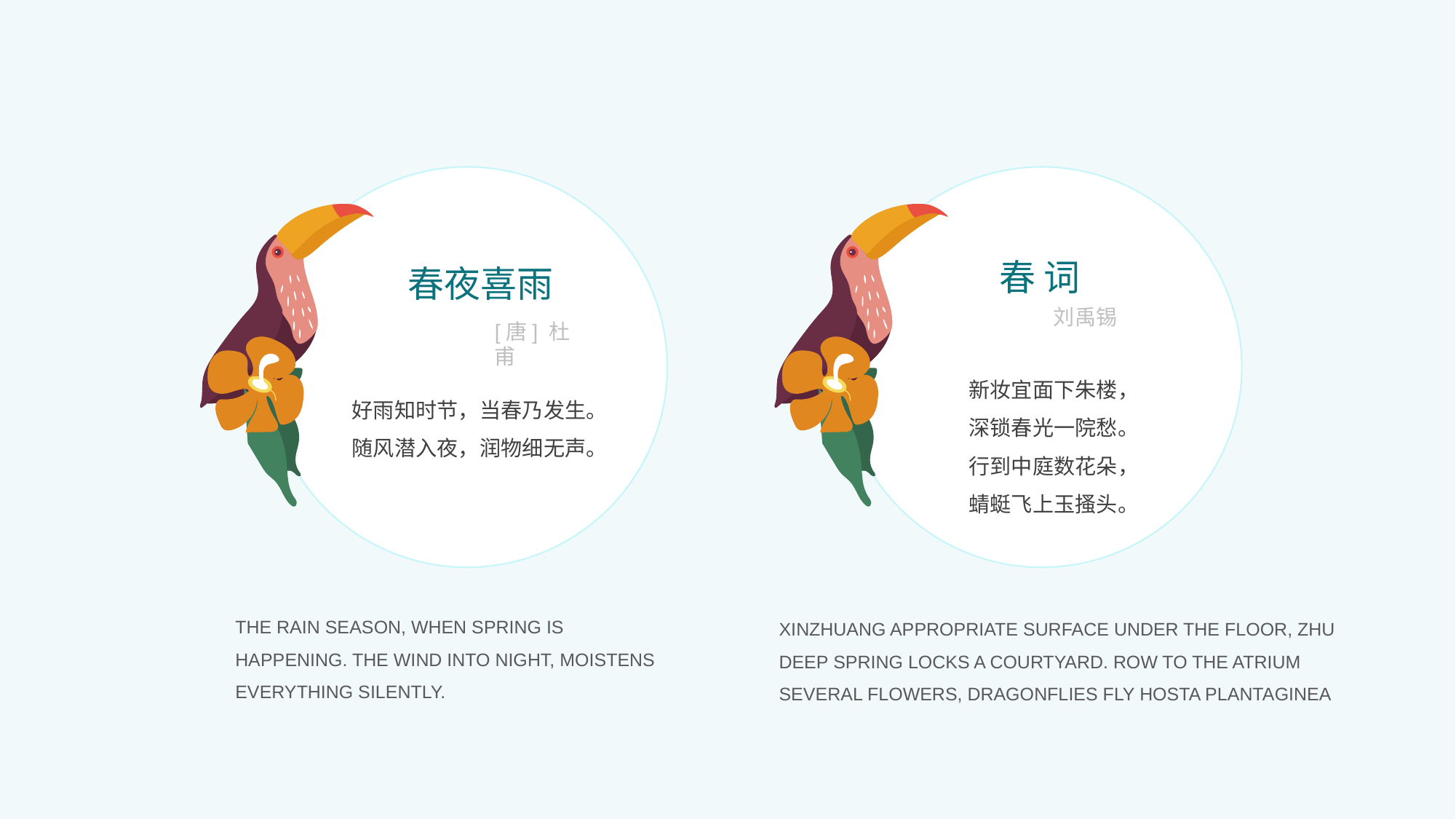

春夜喜雨
[唐] 杜甫
好雨知时节，当春乃发生。 
随风潜入夜，润物细无声。

春 词
刘禹锡
新妆宜面下朱楼，
深锁春光一院愁。
行到中庭数花朵，
蜻蜓飞上玉搔头。
THE RAIN SEASON, WHEN SPRING IS HAPPENING. THE WIND INTO NIGHT, MOISTENS EVERYTHING SILENTLY.
XINZHUANG APPROPRIATE SURFACE UNDER THE FLOOR, ZHU DEEP SPRING LOCKS A COURTYARD. ROW TO THE ATRIUM SEVERAL FLOWERS, DRAGONFLIES FLY HOSTA PLANTAGINEA